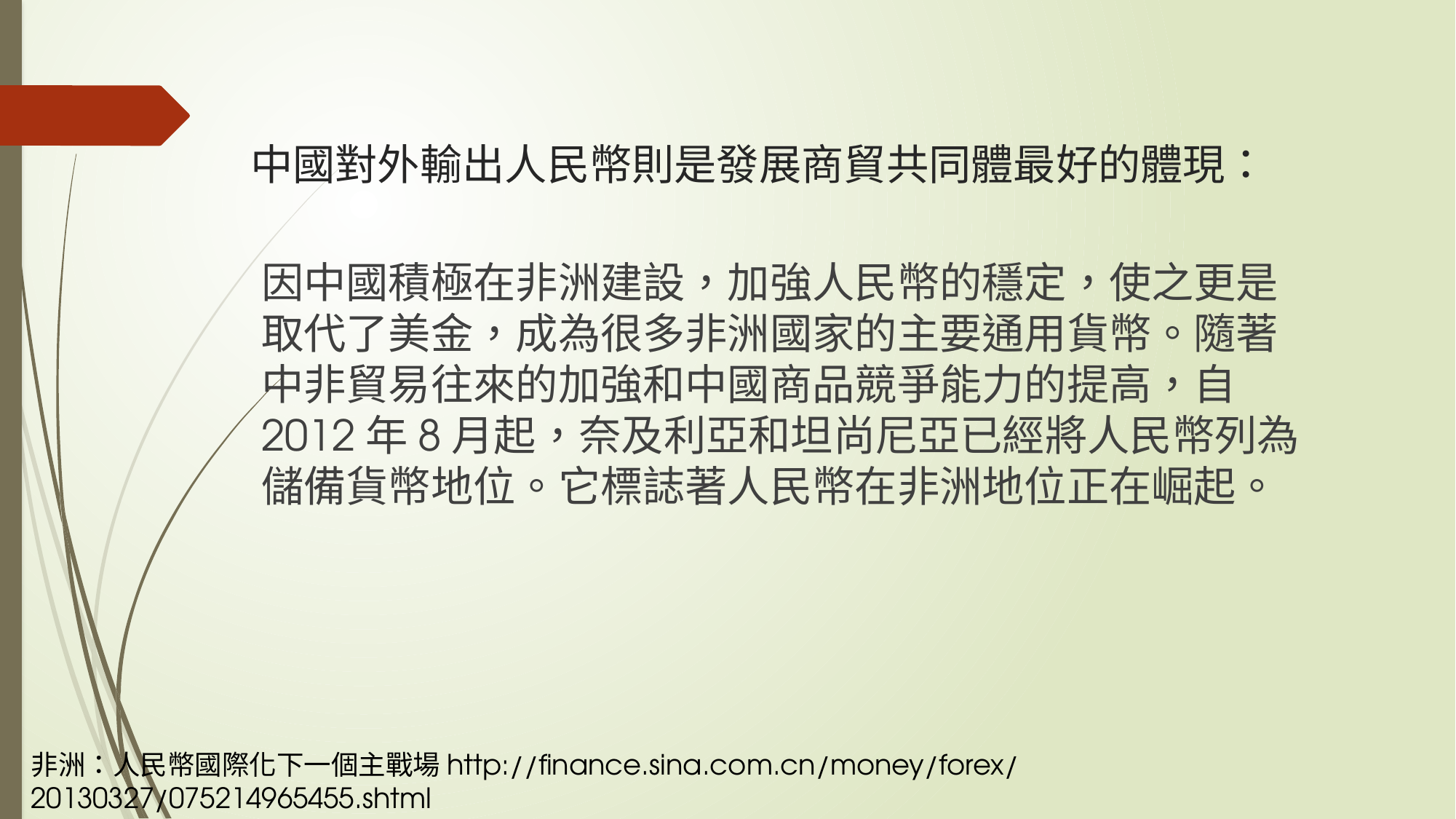

# 中國對外輸出人民幣則是發展商貿共同體最好的體現：
因中國積極在非洲建設，加強人民幣的穩定，使之更是取代了美金，成為很多非洲國家的主要通用貨幣。隨著中非貿易往來的加強和中國商品競爭能力的提高，自2012年8月起，奈及利亞和坦尚尼亞已經將人民幣列為儲備貨幣地位。它標誌著人民幣在非洲地位正在崛起。

非洲：人民幣國際化下一個主戰場http://finance.sina.com.cn/money/forex/20130327/075214965455.shtml